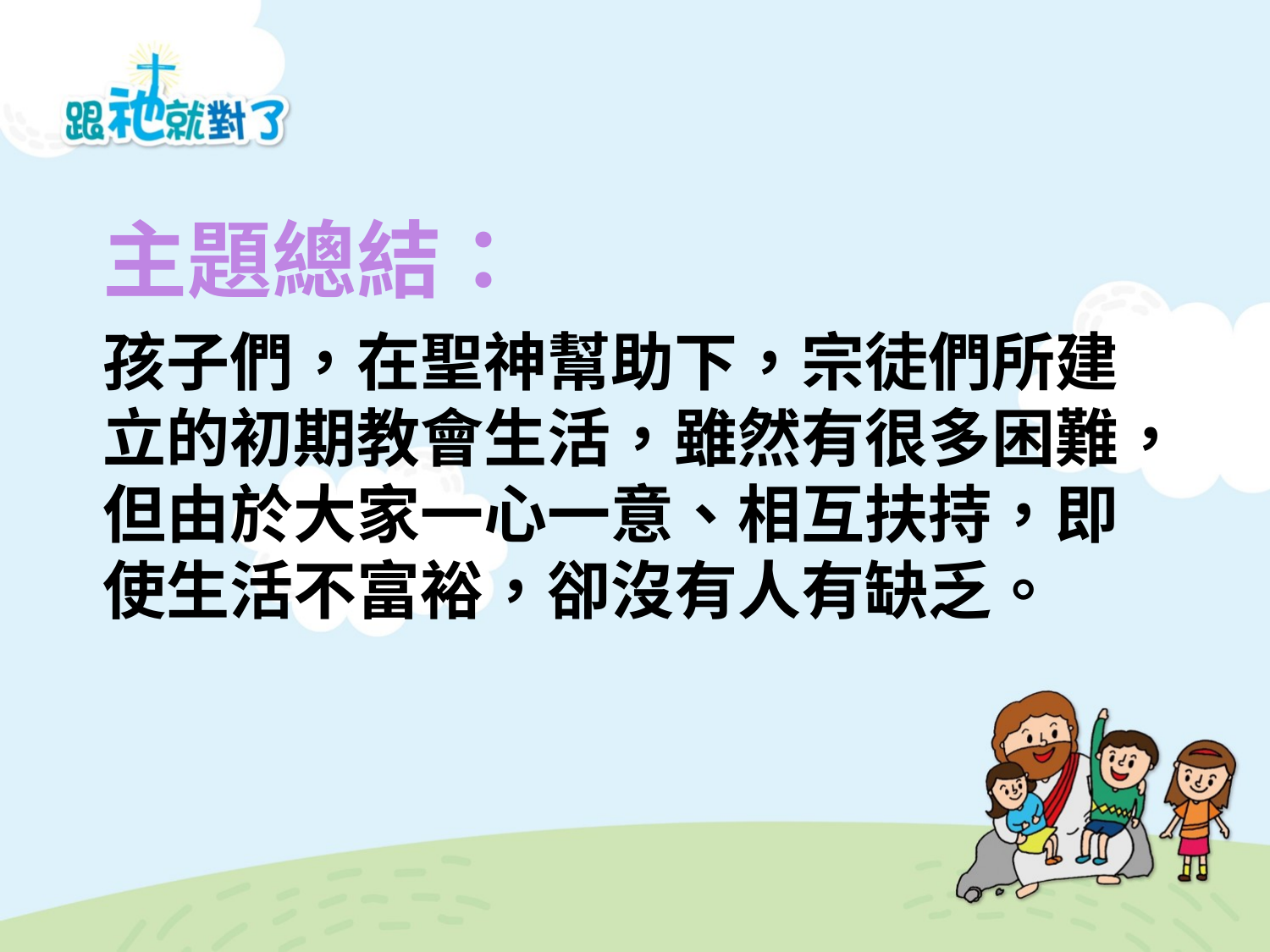

主題總結：
孩子們，在聖神幫助下，宗徒們所建立的初期教會生活，雖然有很多困難，但由於大家一心一意、相互扶持，即使生活不富裕，卻沒有人有缺乏。